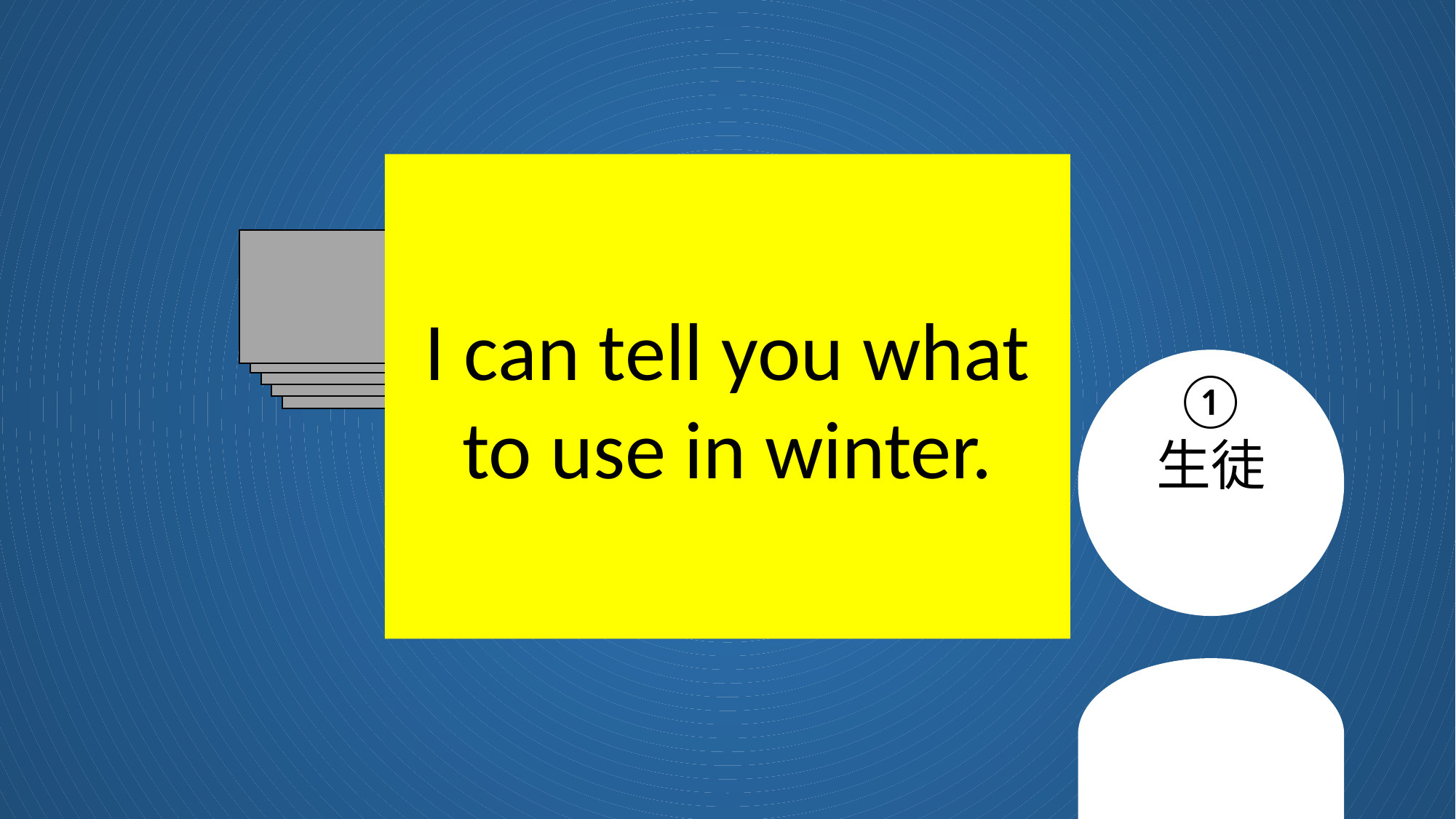

#
I can tell you what to use in winter.

①
生徒